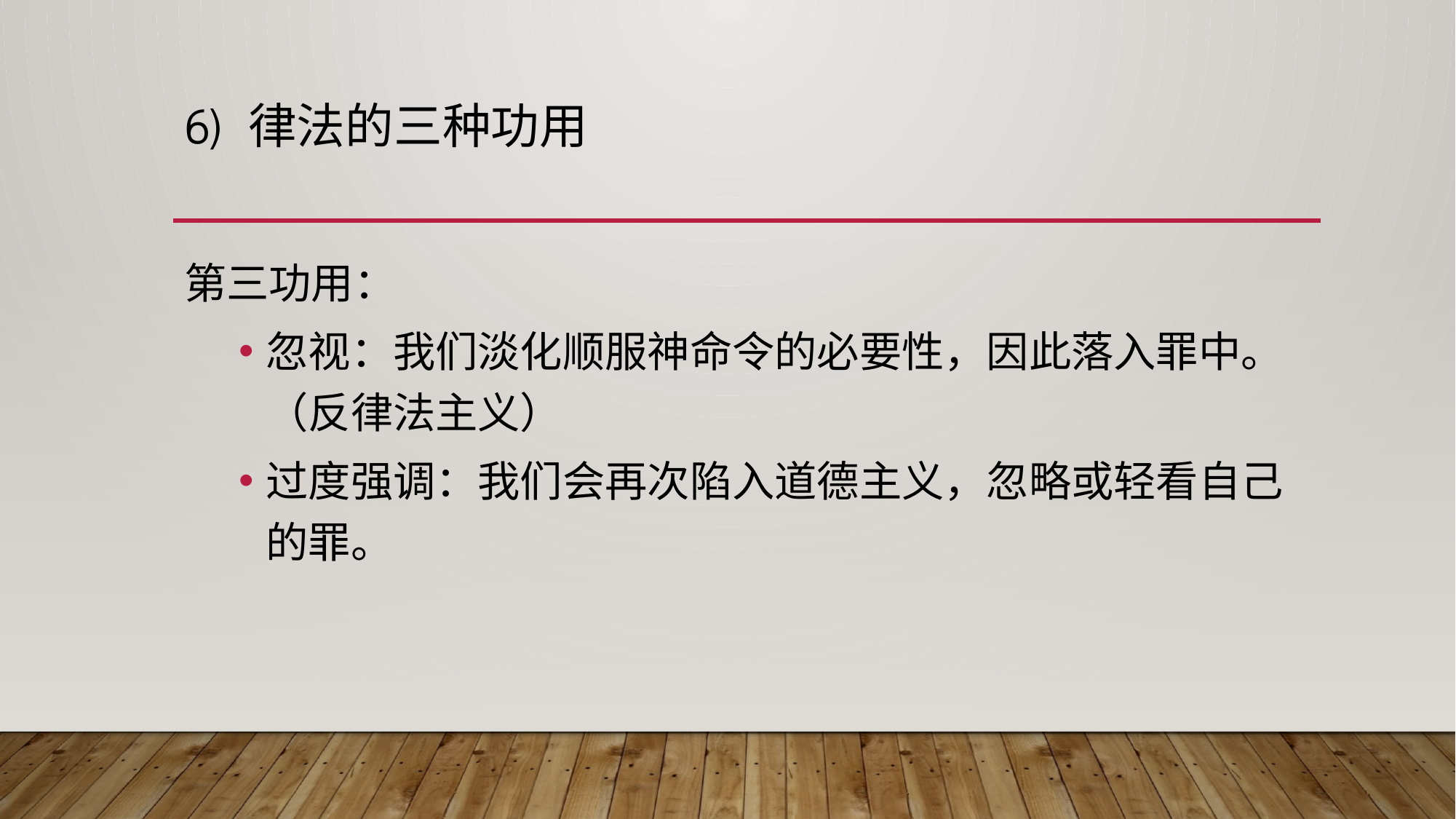

# 6) 律法的三种功用
第三功用：
忽视：我们淡化顺服神命令的必要性，因此落入罪中。 （反律法主义）
过度强调：我们会再次陷入道德主义，忽略或轻看自己的罪。